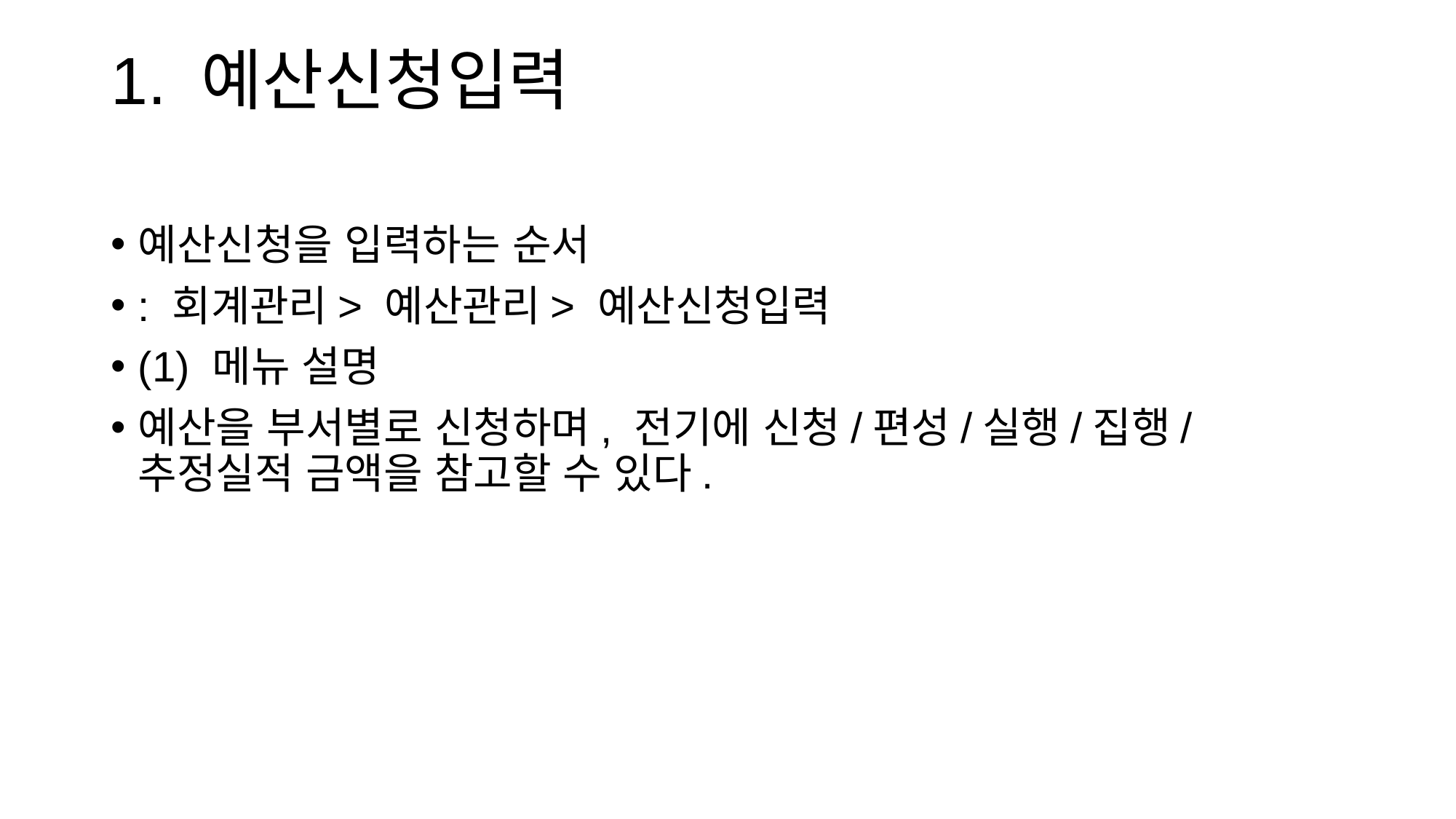

# 1. 예산신청입력
예산신청을 입력하는 순서
: 회계관리> 예산관리> 예산신청입력
(1) 메뉴 설명
예산을 부서별로 신청하며, 전기에 신청/편성/실행/집행/추정실적 금액을 참고할 수 있다.